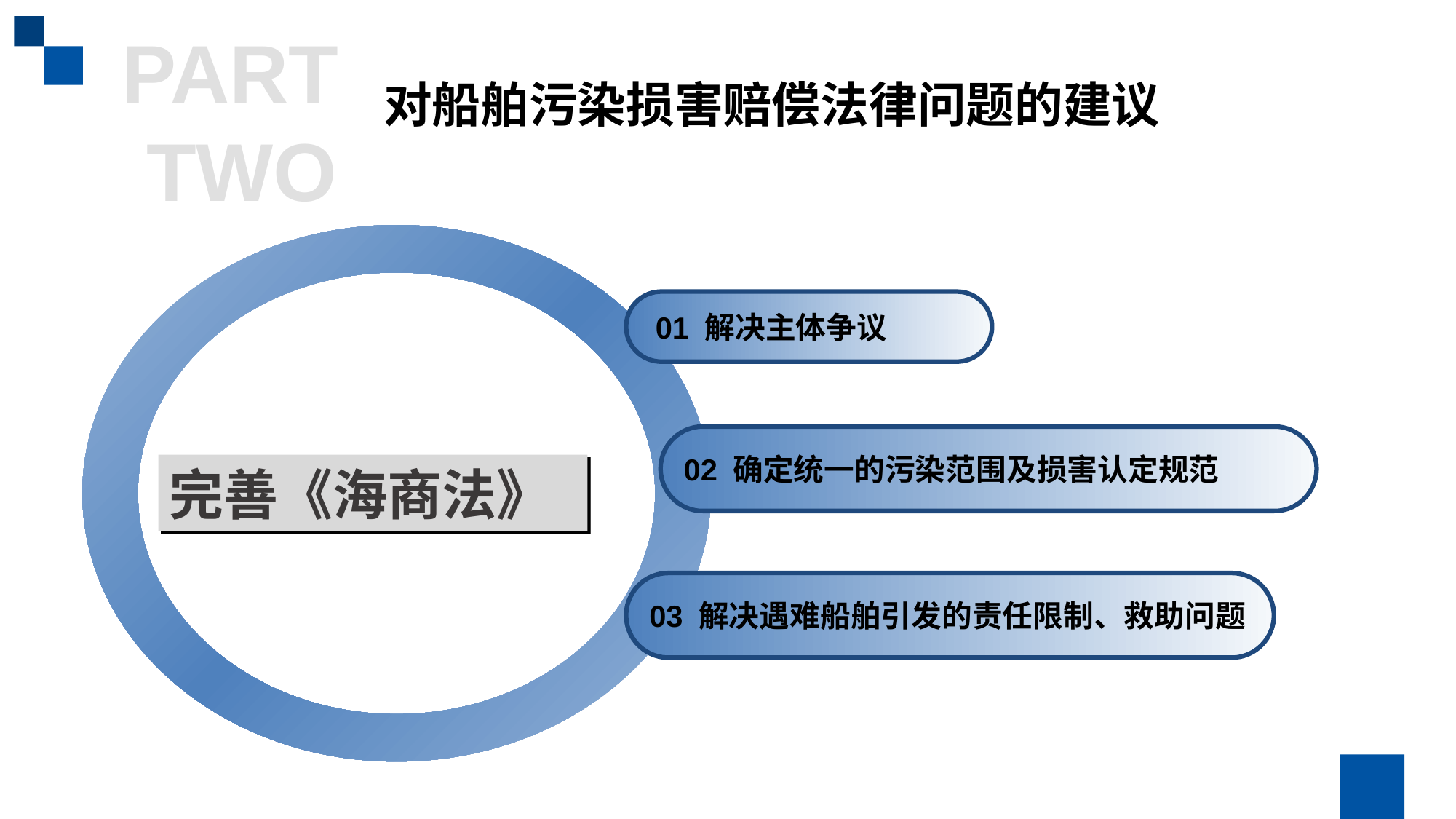

PART  TWO
对船舶污染损害赔偿法律问题的建议

 01 解决主体争议
02 确定统一的污染范围及损害认定规范
完善《海商法》
03 解决遇难船舶引发的责任限制、救助问题
02
03
02